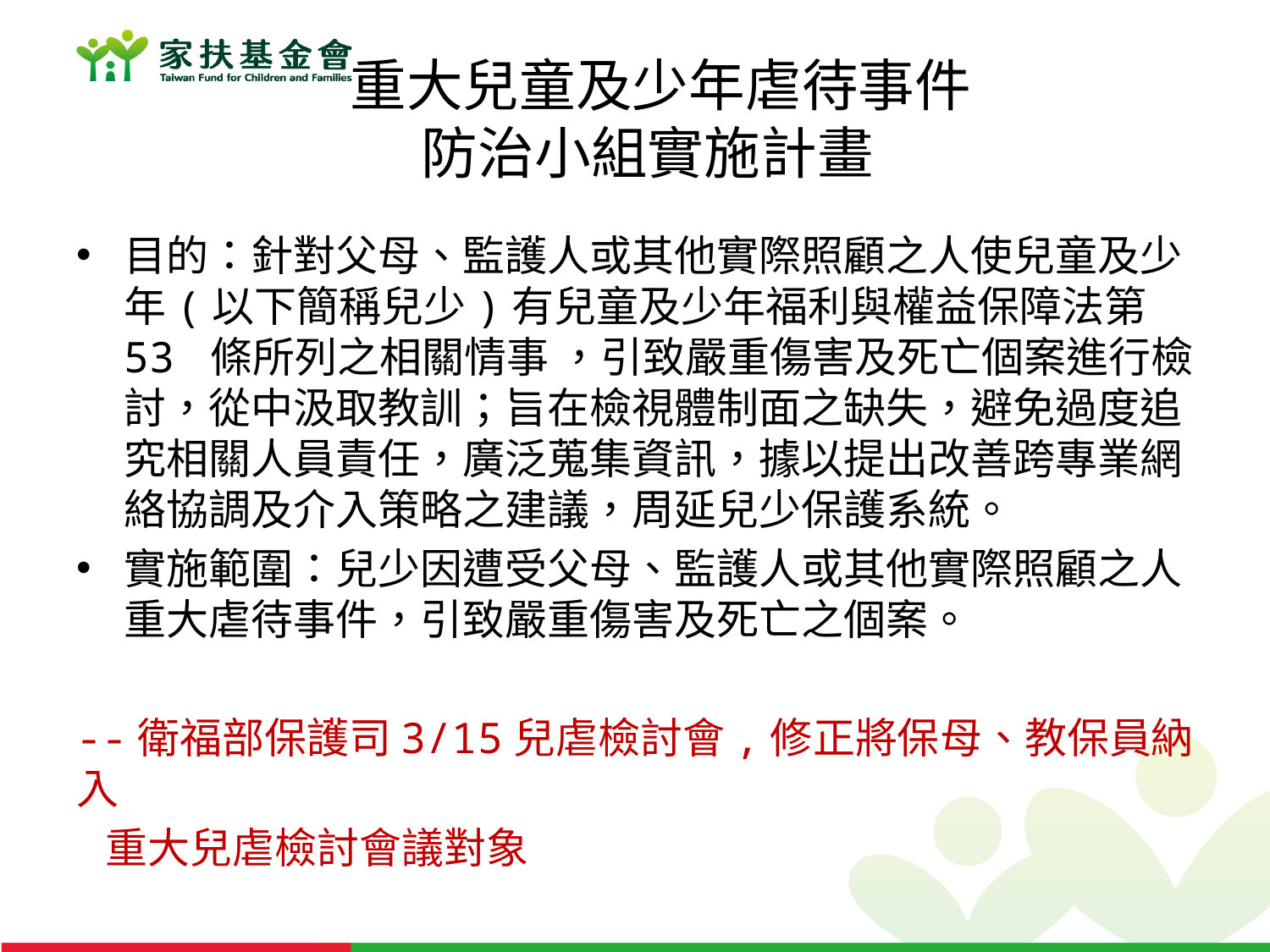

# 重大兒童及少年虐待事件 防治小組實施計畫
目的：針對父母、監護人或其他實際照顧之人使兒童及少年(以下簡稱兒少)有兒童及少年福利與權益保障法第 53 條所列之相關情事 ，引致嚴重傷害及死亡個案進行檢討，從中汲取教訓；旨在檢視體制面之缺失，避免過度追究相關人員責任，廣泛蒐集資訊，據以提出改善跨專業網絡協調及介入策略之建議，周延兒少保護系統。
實施範圍：兒少因遭受父母、監護人或其他實際照顧之人重大虐待事件，引致嚴重傷害及死亡之個案。

--衛福部保護司3/15兒虐檢討會,修正將保母、教保員納入
  重大兒虐檢討會議對象